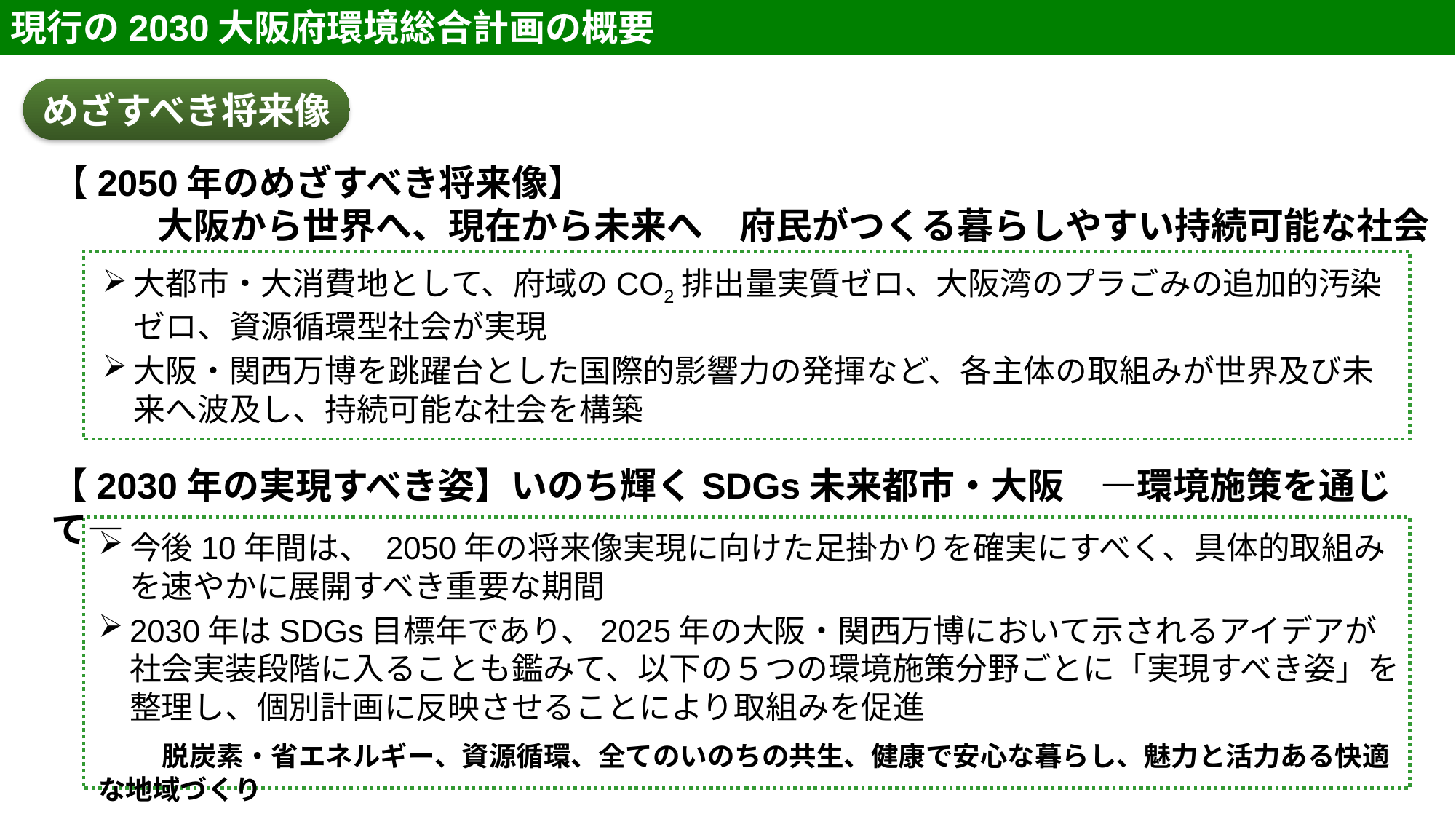

現行の2030大阪府環境総合計画の概要
めざすべき将来像
【2050年のめざすべき将来像】
大阪から世界へ、現在から未来へ　府民がつくる暮らしやすい持続可能な社会

大都市・大消費地として、府域のCO2排出量実質ゼロ、大阪湾のプラごみの追加的汚染ゼロ、資源循環型社会が実現
大阪・関西万博を跳躍台とした国際的影響力の発揮など、各主体の取組みが世界及び未来へ波及し、持続可能な社会を構築
【2030年の実現すべき姿】いのち輝くSDGs未来都市・大阪　―環境施策を通じて―

今後10年間は、 2050年の将来像実現に向けた足掛かりを確実にすべく、具体的取組みを速やかに展開すべき重要な期間
2030年はSDGs目標年であり、2025年の大阪・関西万博において示されるアイデアが社会実装段階に入ることも鑑みて、以下の５つの環境施策分野ごとに「実現すべき姿」を整理し、個別計画に反映させることにより取組みを促進
　　脱炭素・省エネルギー、資源循環、全てのいのちの共生、健康で安心な暮らし、魅力と活力ある快適な地域づくり